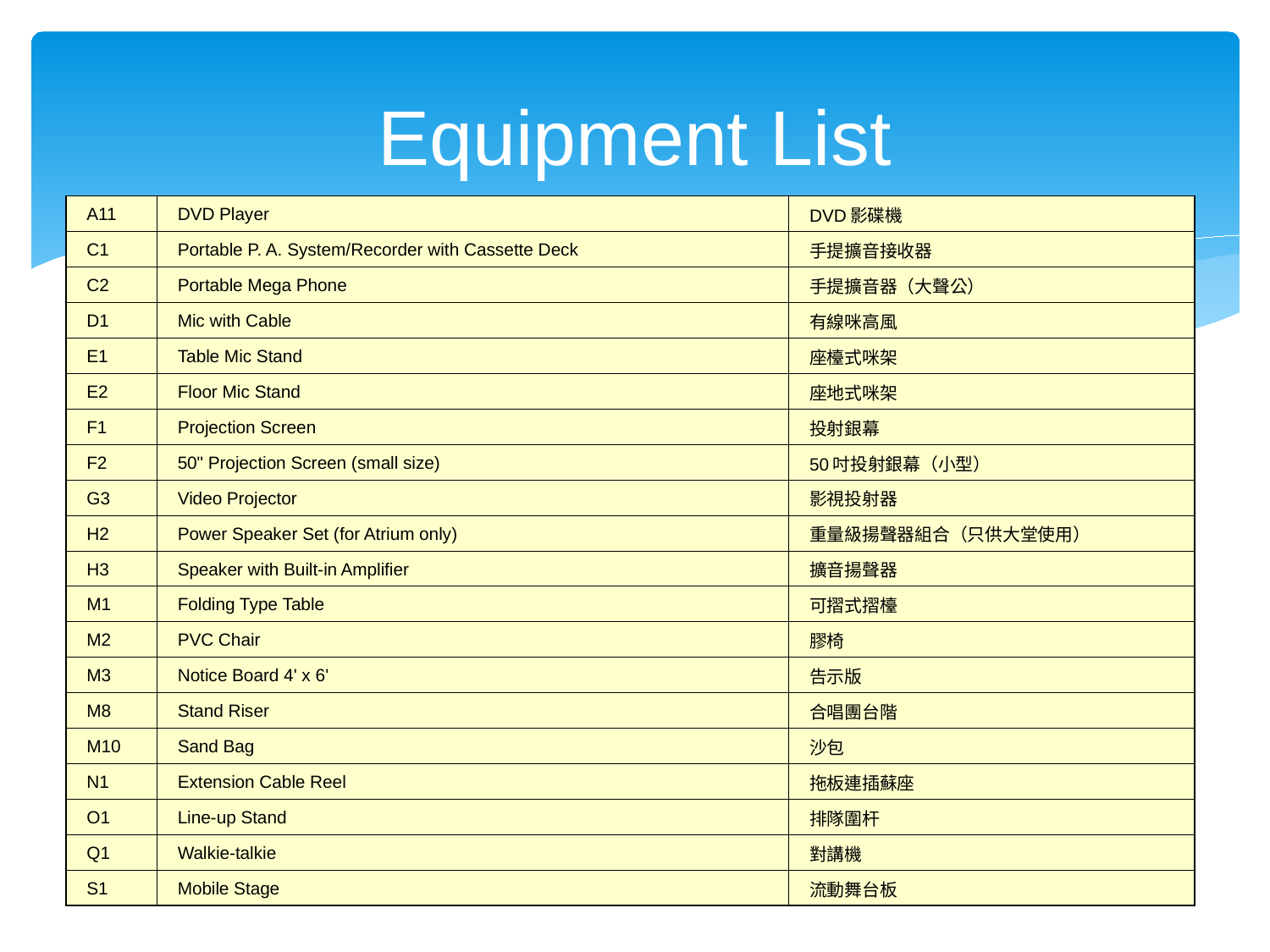

# Equipment List
| A11 | DVD Player | DVD影碟機 |
| --- | --- | --- |
| C1 | Portable P. A. System/Recorder with Cassette Deck | 手提擴音接收器 |
| C2 | Portable Mega Phone | 手提擴音器（大聲公） |
| D1 | Mic with Cable | 有線咪高風 |
| E1 | Table Mic Stand | 座檯式咪架 |
| E2 | Floor Mic Stand | 座地式咪架 |
| F1 | Projection Screen | 投射銀幕 |
| F2 | 50" Projection Screen (small size) | 50吋投射銀幕（小型） |
| G3 | Video Projector | 影視投射器 |
| H2 | Power Speaker Set (for Atrium only) | 重量級揚聲器組合（只供大堂使用） |
| H3 | Speaker with Built-in Amplifier | 擴音揚聲器 |
| M1 | Folding Type Table | 可摺式摺檯 |
| M2 | PVC Chair | 膠椅 |
| M3 | Notice Board 4' x 6' | 告示版 |
| M8 | Stand Riser | 合唱團台階 |
| M10 | Sand Bag | 沙包 |
| N1 | Extension Cable Reel | 拖板連插蘇座 |
| O1 | Line-up Stand | 排隊圍杆 |
| Q1 | Walkie-talkie | 對講機 |
| S1 | Mobile Stage | 流動舞台板 |